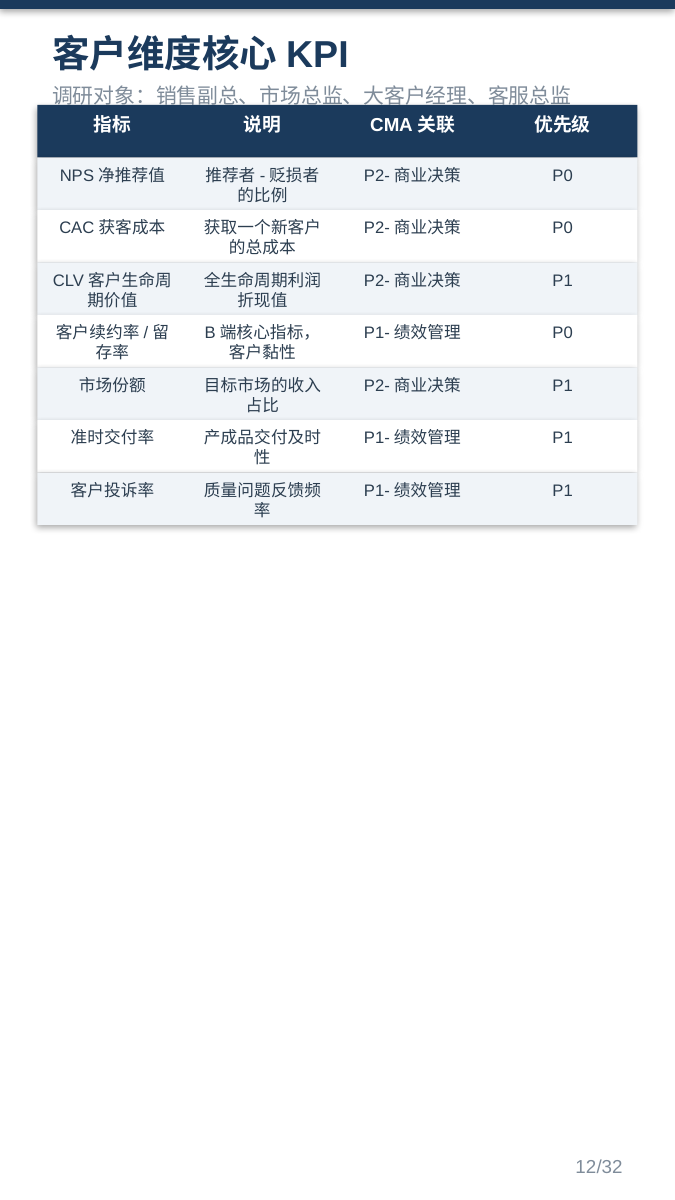

客户维度核心KPI
调研对象：销售副总、市场总监、大客户经理、客服总监

指标
说明
CMA关联
优先级

NPS净推荐值
推荐者-贬损者的比例
P2-商业决策
P0

CAC获客成本
获取一个新客户的总成本
P2-商业决策
P0

CLV客户生命周期价值
全生命周期利润折现值
P2-商业决策
P1

客户续约率/留存率
B端核心指标，客户黏性
P1-绩效管理
P0

市场份额
目标市场的收入占比
P2-商业决策
P1

准时交付率
产成品交付及时性
P1-绩效管理
P1

客户投诉率
质量问题反馈频率
P1-绩效管理
P1
12/32